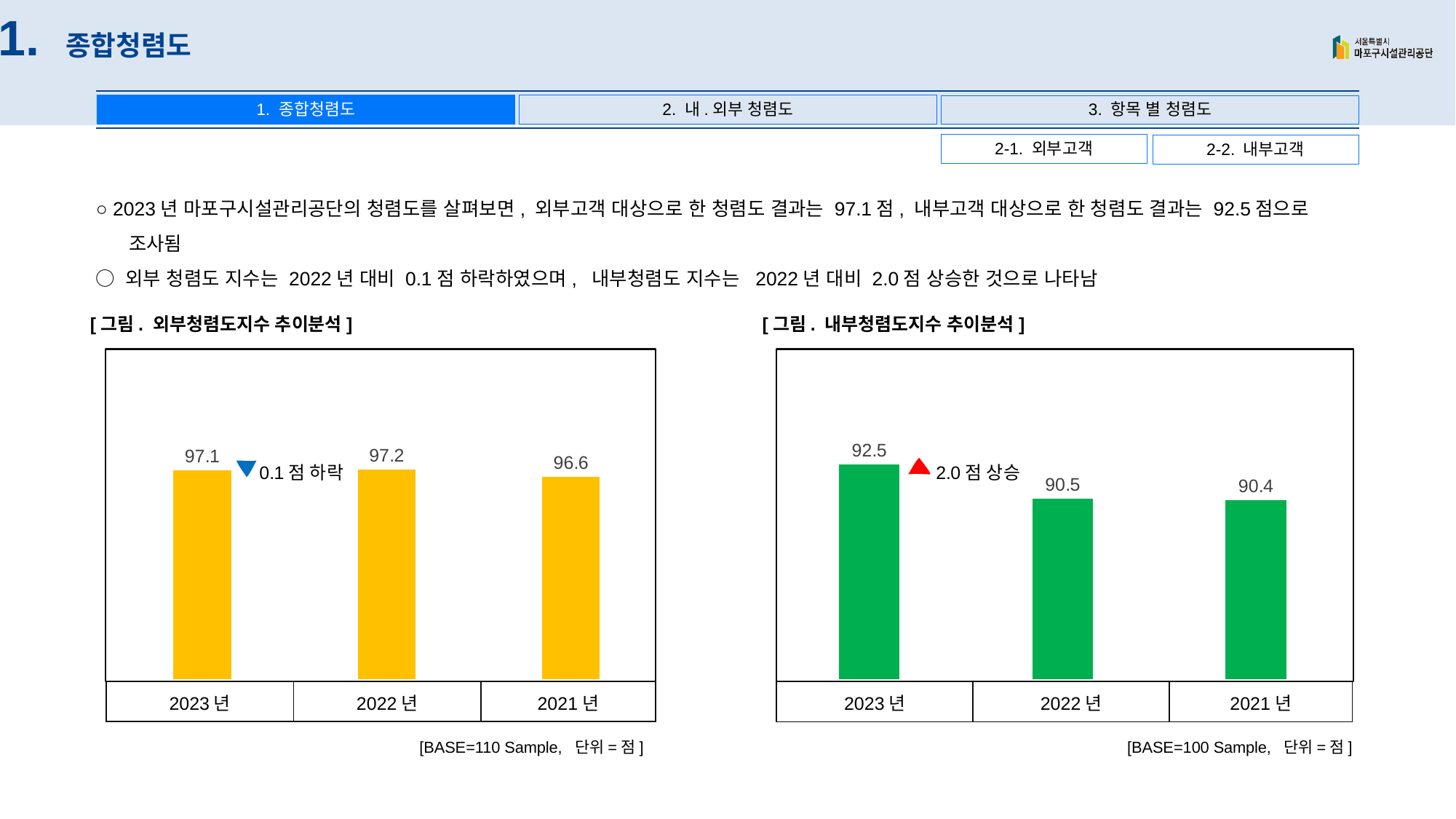

01. 종합청렴도
2. 내.외부 청렴도
1. 종합청렴도
3. 항목 별 청렴도
2-1. 외부고객
2-2. 내부고객
○ 2023년 마포구시설관리공단의 청렴도를 살펴보면, 외부고객 대상으로 한 청렴도 결과는 97.1점, 내부고객 대상으로 한 청렴도 결과는 92.5점으로 조사됨
○ 외부 청렴도 지수는 2022년 대비 0.1점 하락하였으며,  내부청렴도 지수는  2022년 대비 2.0점 상승한 것으로 나타남
[그림. 외부청렴도지수 추이분석]
[그림. 내부청렴도지수 추이분석]

### Chart

| Category | 계열 1 |
|---|---|
| 2023 | 97.1 |
| 2022 | 97.2 |
| 2021 | 96.6 |

### Chart

| Category | 계열 1 |
|---|---|
| 2023 | 92.5 |
| 2022 | 90.5 |
| 2021 | 90.4 |

| 2023년 | 2022년 | 2021년 |
| --- | --- | --- |
| 2023년 | 2022년 | 2021년 |
| --- | --- | --- |
[BASE=110 Sample,  단위=점]
[BASE=100 Sample,  단위=점]